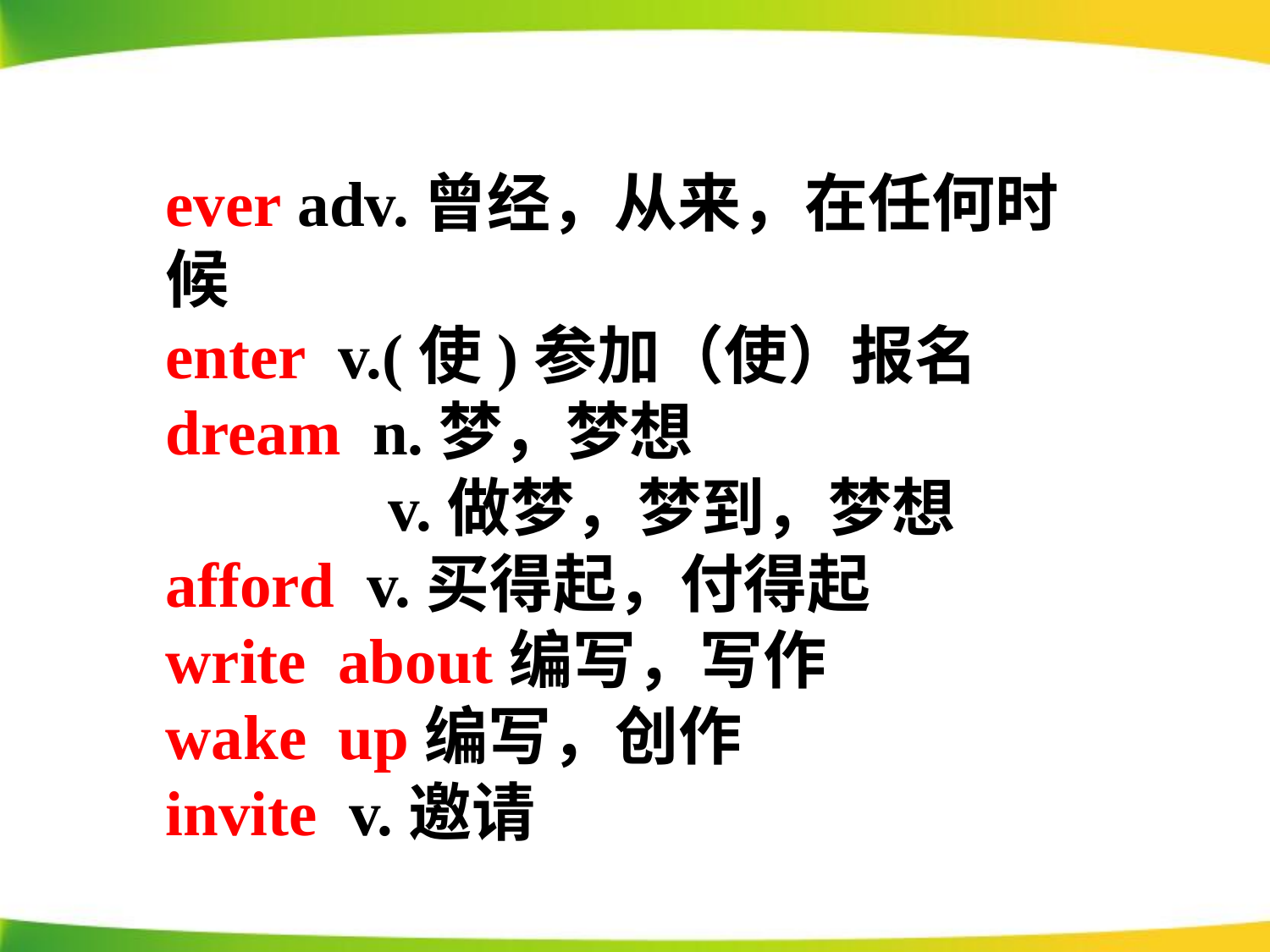

ever adv.曾经，从来，在任何时候
enter  v.(使)参加（使）报名
dream  n.梦，梦想
              v.做梦，梦到，梦想
afford  v.买得起，付得起
write  about编写，写作
wake  up编写，创作
invite  v.邀请